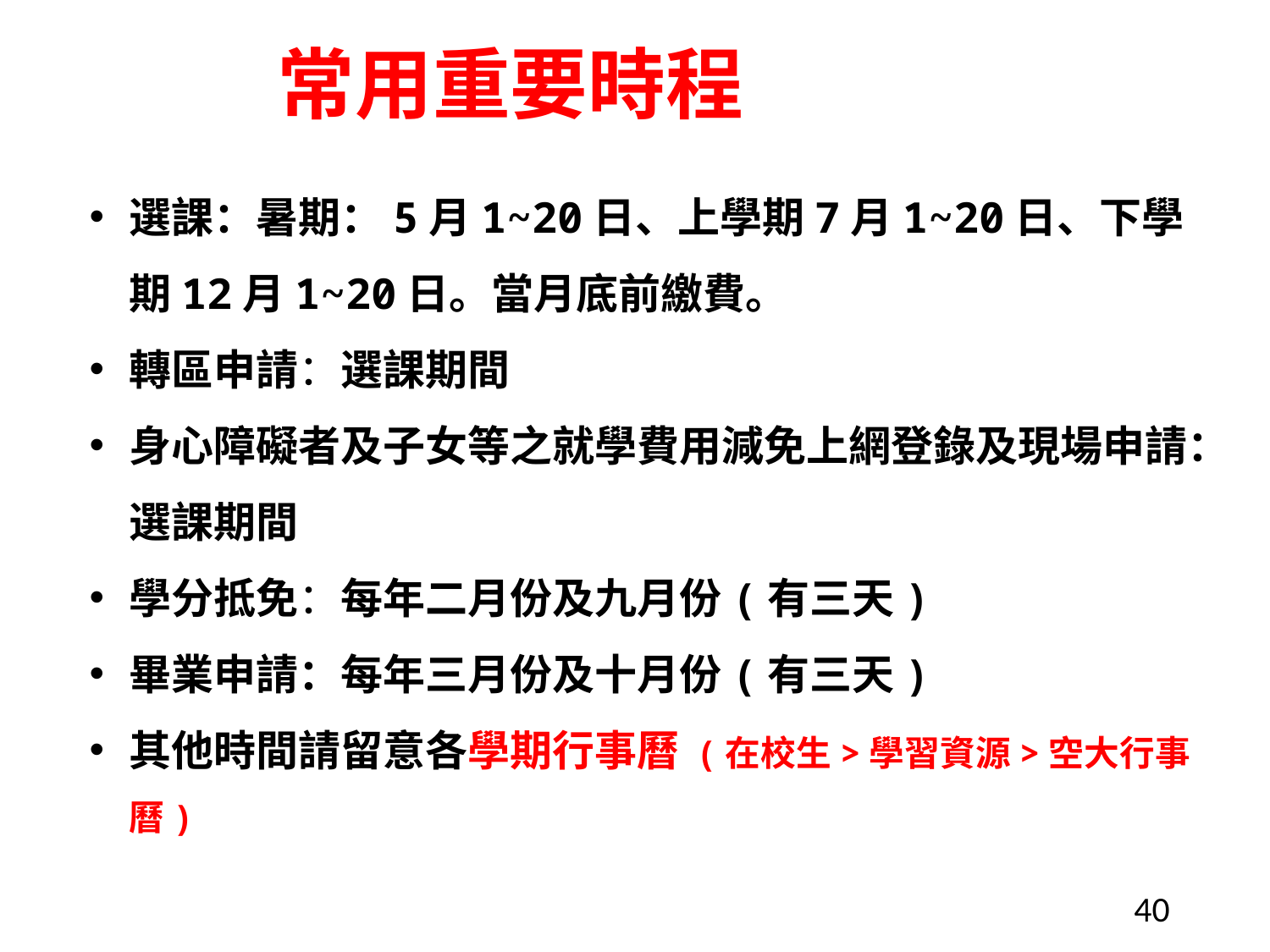

常用重要時程
選課：暑期：5月1~20日、上學期7月1~20日、下學期12月1~20日。當月底前繳費。
轉區申請：選課期間
身心障礙者及子女等之就學費用減免上網登錄及現場申請：選課期間
學分抵免：每年二月份及九月份(有三天)
畢業申請：每年三月份及十月份(有三天)
其他時間請留意各學期行事曆 (在校生>學習資源>空大行事曆)
40